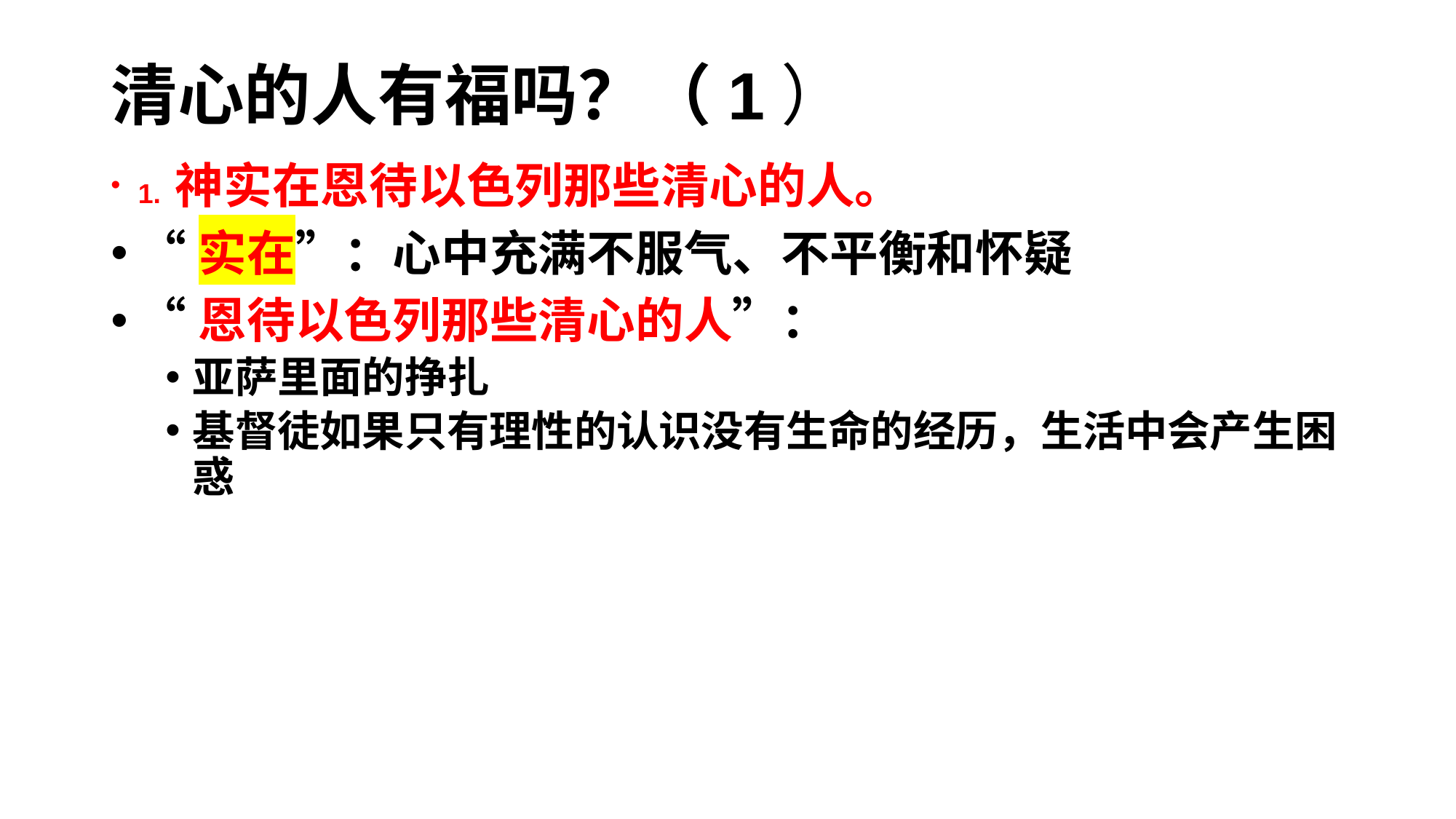

# 清心的人有福吗？（1）
1. 神实在恩待以色列那些清心的人。
“实在”：心中充满不服气、不平衡和怀疑
“恩待以色列那些清心的人”：
亚萨里面的挣扎
基督徒如果只有理性的认识没有生命的经历，生活中会产生困惑